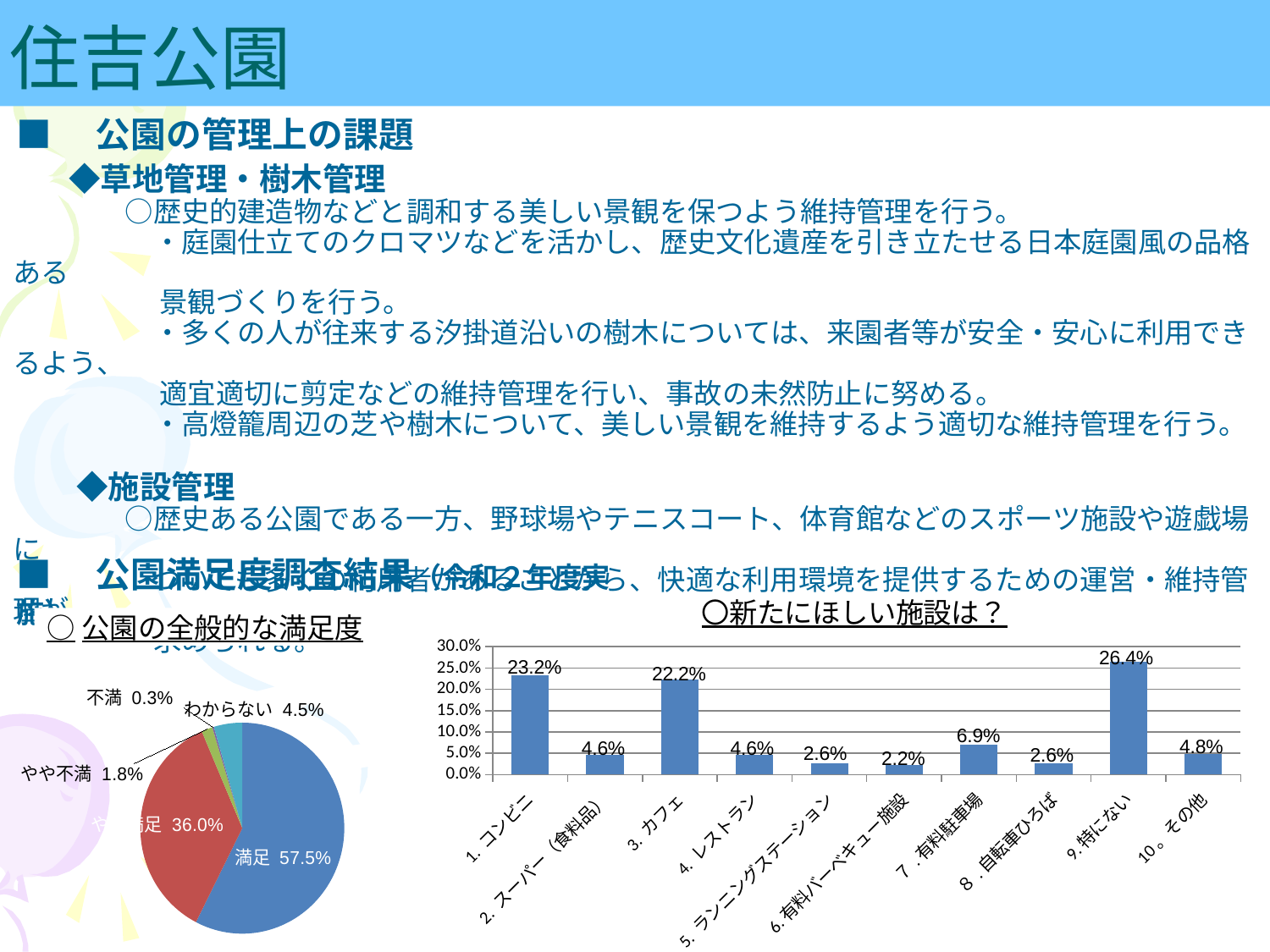

住吉公園
■　公園の管理上の課題
# ◆草地管理・樹木管理 　　　　○歴史的建造物などと調和する美しい景観を保つよう維持管理を行う。 　　　　　・庭園仕立てのクロマツなどを活かし、歴史文化遺産を引き立たせる日本庭園風の品格ある 　　　　　 景観づくりを行う。 　　　　　・多くの人が往来する汐掛道沿いの樹木については、来園者等が安全・安心に利用できるよう、 　　　　　 適宜適切に剪定などの維持管理を行い、事故の未然防止に努める。 　　　　　・高燈籠周辺の芝や樹木について、美しい景観を維持するよう適切な維持管理を行う。 　　◆施設管理 　　　　○歴史ある公園である一方、野球場やテニスコート、体育館などのスポーツ施設や遊戯場に 　　　　　ついても多くの利用者があることから、快適な利用環境を提供するための運営・維持管理が 　　　　　求められる。
■　公園満足度調査結果（令和２年度実施）

### Chart: 〇新たにほしい施設は？

| Category |  |
|---|---|
| 1. コンビニ | 0.23214285714285715 |
| 2. スーパー（食料品） | 0.04563492063492063 |
| 3. カフェ | 0.2222222222222222 |
| 4. レストラン | 0.04563492063492063 |
| 5. ランニングステーション | 0.025793650793650792 |
| 6.有料バーベキュー施設 | 0.021825396825396824 |
| ７.有料駐車場 | 0.06944444444444445 |
| ８.自転車ひろば | 0.025793650793650792 |
| 9.特にない | 0.2638888888888889 |
| 10。その他 | 0.047619047619047616 |
○公園の全般的な満足度

### Chart

| Category |  |
|---|---|
| 満足 | 0.575 |
| やや満足 | 0.36 |
| やや不満 | 0.0175 |
| 不満 | 0.0025 |
| わからない | 0.045 |